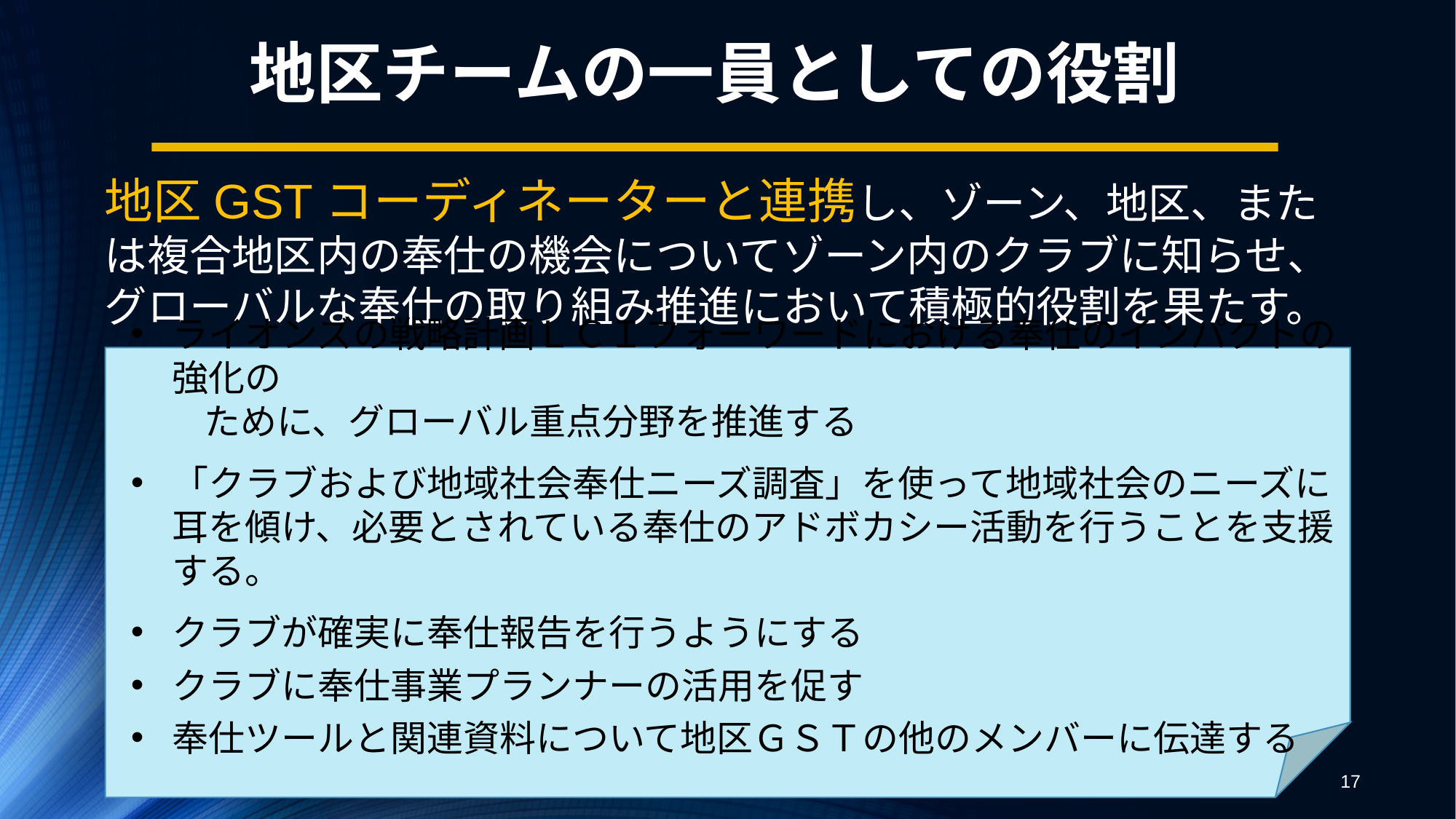

地区チームの一員としての役割

地区GSTコーディネーターと連携し、ゾーン、地区、または複合地区内の奉仕の機会についてゾーン内のクラブに知らせ、グローバルな奉仕の取り組み推進において積極的役割を果たす。
ライオンズの戦略計画ＬＣＩフォーワードにおける奉仕のインパクトの強化の
　　ために、グローバル重点分野を推進する
「クラブおよび地域社会奉仕ニーズ調査」を使って地域社会のニーズに耳を傾け、必要とされている奉仕のアドボカシー活動を行うことを支援する。
クラブが確実に奉仕報告を行うようにする
クラブに奉仕事業プランナーの活用を促す
奉仕ツールと関連資料について地区ＧＳＴの他のメンバーに伝達する
17